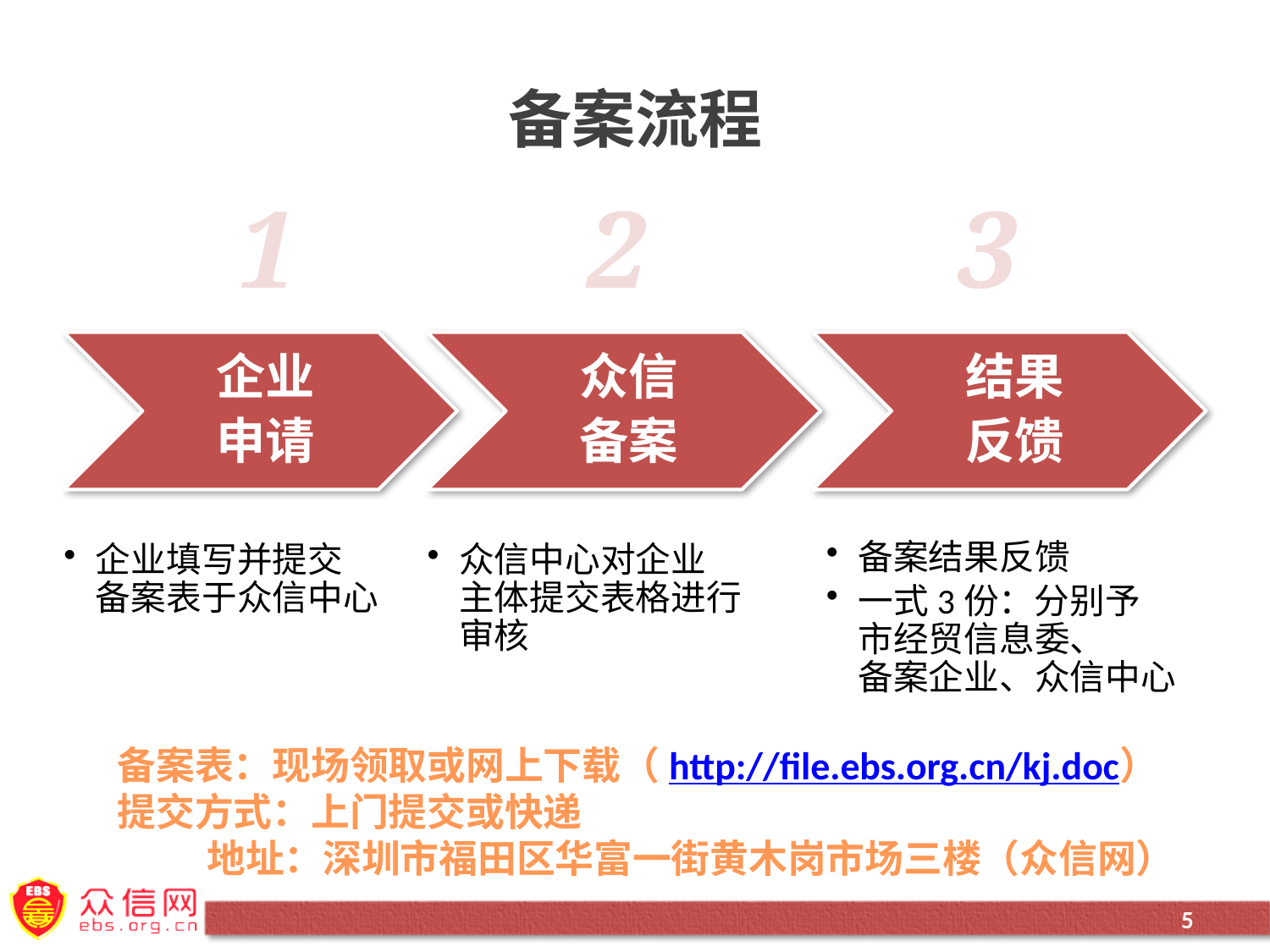

# 备案流程
1
2
3
企业
申请
企业填写并提交 备案表于众信中心
众信
备案
众信中心对企业 主体提交表格进行审核
结果
反馈
备案结果反馈
一式3份：分别予    市经贸信息委、      备案企业、众信中心
备案表：现场领取或网上下载（http://file.ebs.org.cn/kj.doc）
提交方式：上门提交或快递
         地址：深圳市福田区华富一街黄木岗市场三楼（众信网）

5